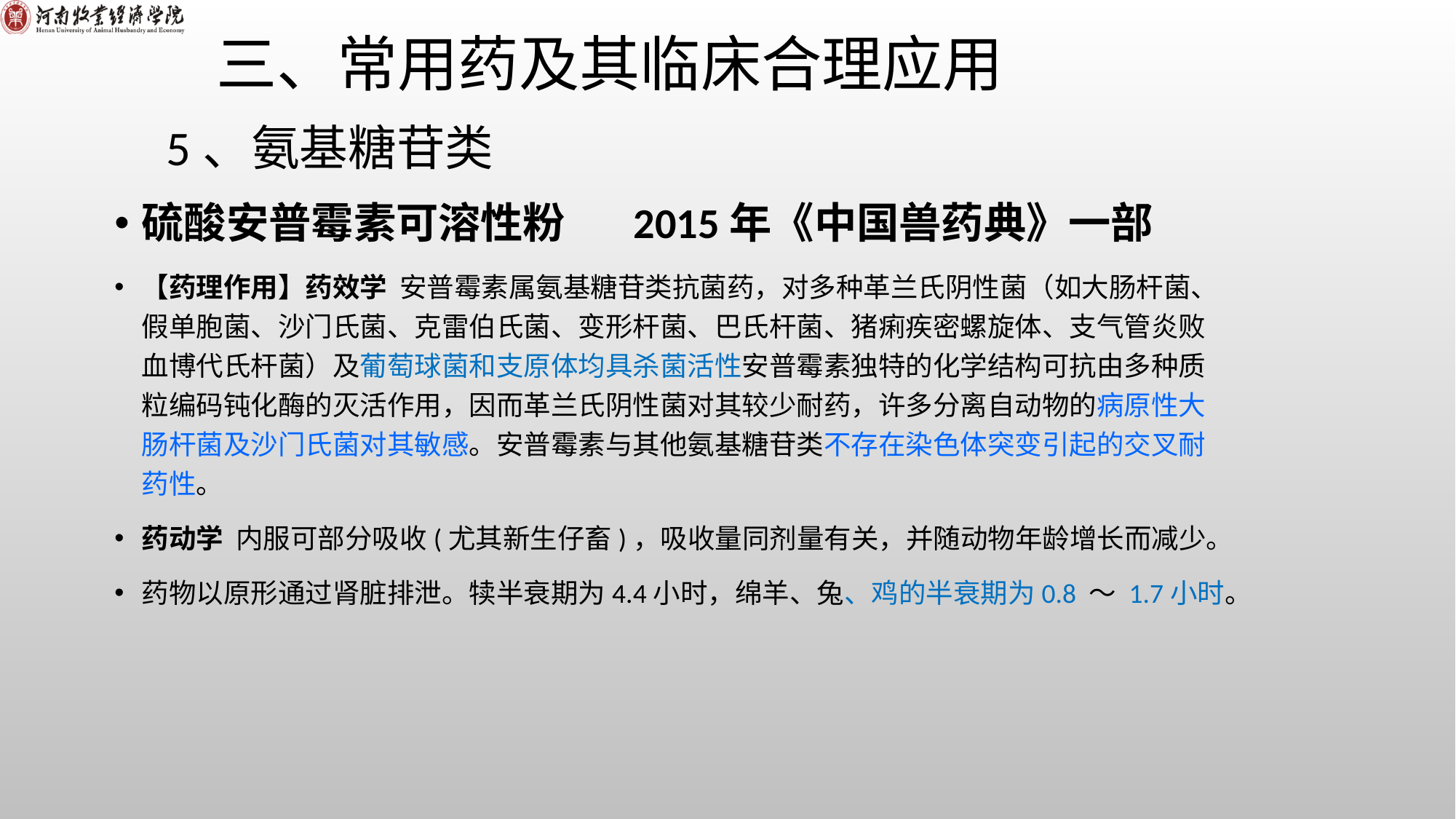

# 三、常用药及其临床合理应用
5、氨基糖苷类
硫酸安普霉素可溶性粉      2015年《中国兽药典》一部
【药理作用】药效学  安普霉素属氨基糖苷类抗菌药，对多种革兰氏阴性菌（如大肠杆菌、假单胞菌、沙门氏菌、克雷伯氏菌、变形杆菌、巴氏杆菌、猪痢疾密螺旋体、支气管炎败血博代氏杆菌）及葡萄球菌和支原体均具杀菌活性安普霉素独特的化学结构可抗由多种质粒编码钝化酶的灭活作用，因而革兰氏阴性菌对其较少耐药，许多分离自动物的病原性大肠杆菌及沙门氏菌对其敏感。安普霉素与其他氨基糖苷类不存在染色体突变引起的交叉耐药性。
药动学  内服可部分吸收(尤其新生仔畜)，吸收量同剂量有关，并随动物年龄增长而减少。
药物以原形通过肾脏排泄。犊半衰期为4.4小时，绵羊、兔、鸡的半衰期为0.8 ～ 1.7小时。